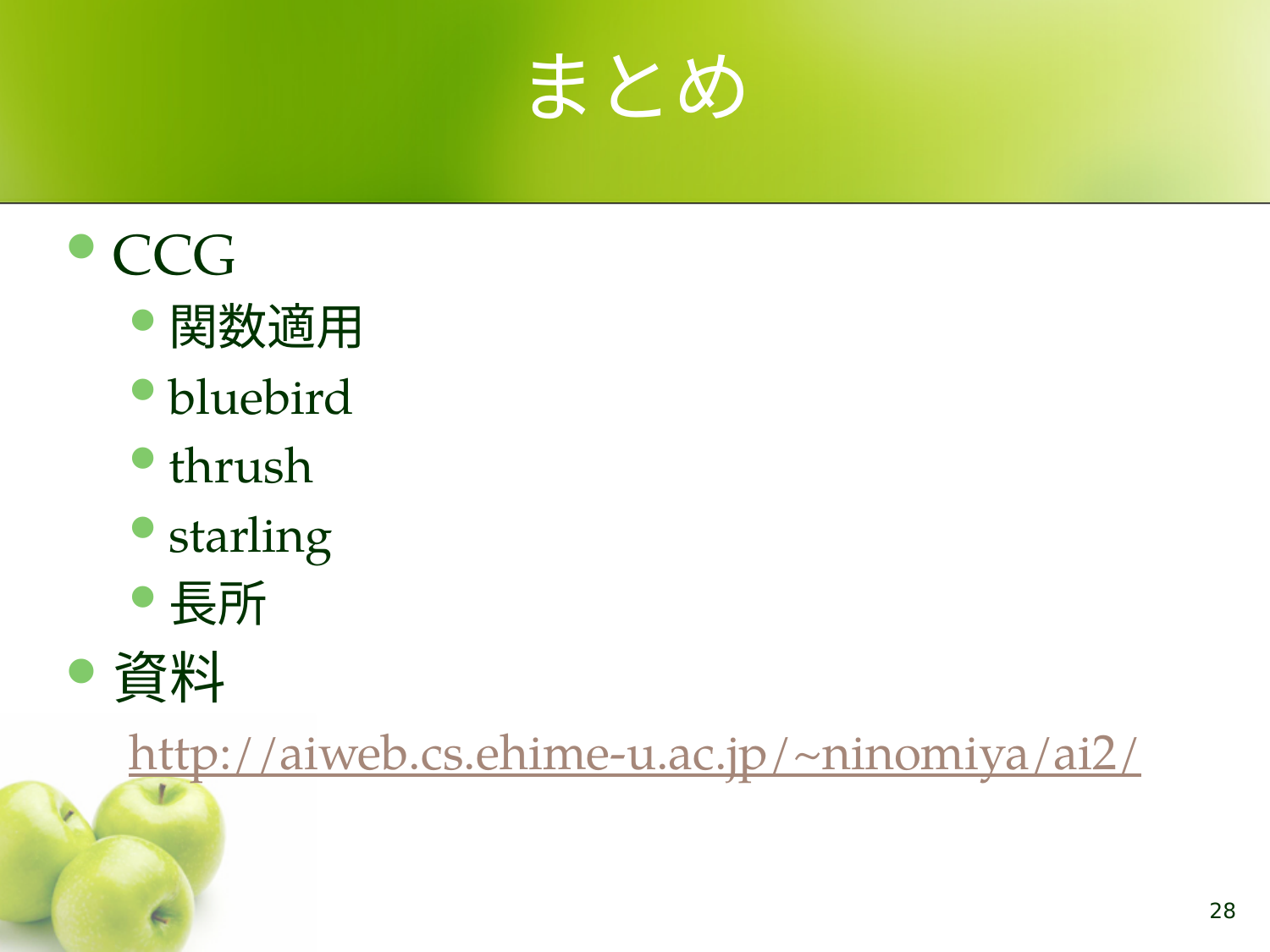

# まとめ
CCG
関数適用
bluebird
thrush
starling
長所
資料
http://aiweb.cs.ehime-u.ac.jp/~ninomiya/ai2/
28